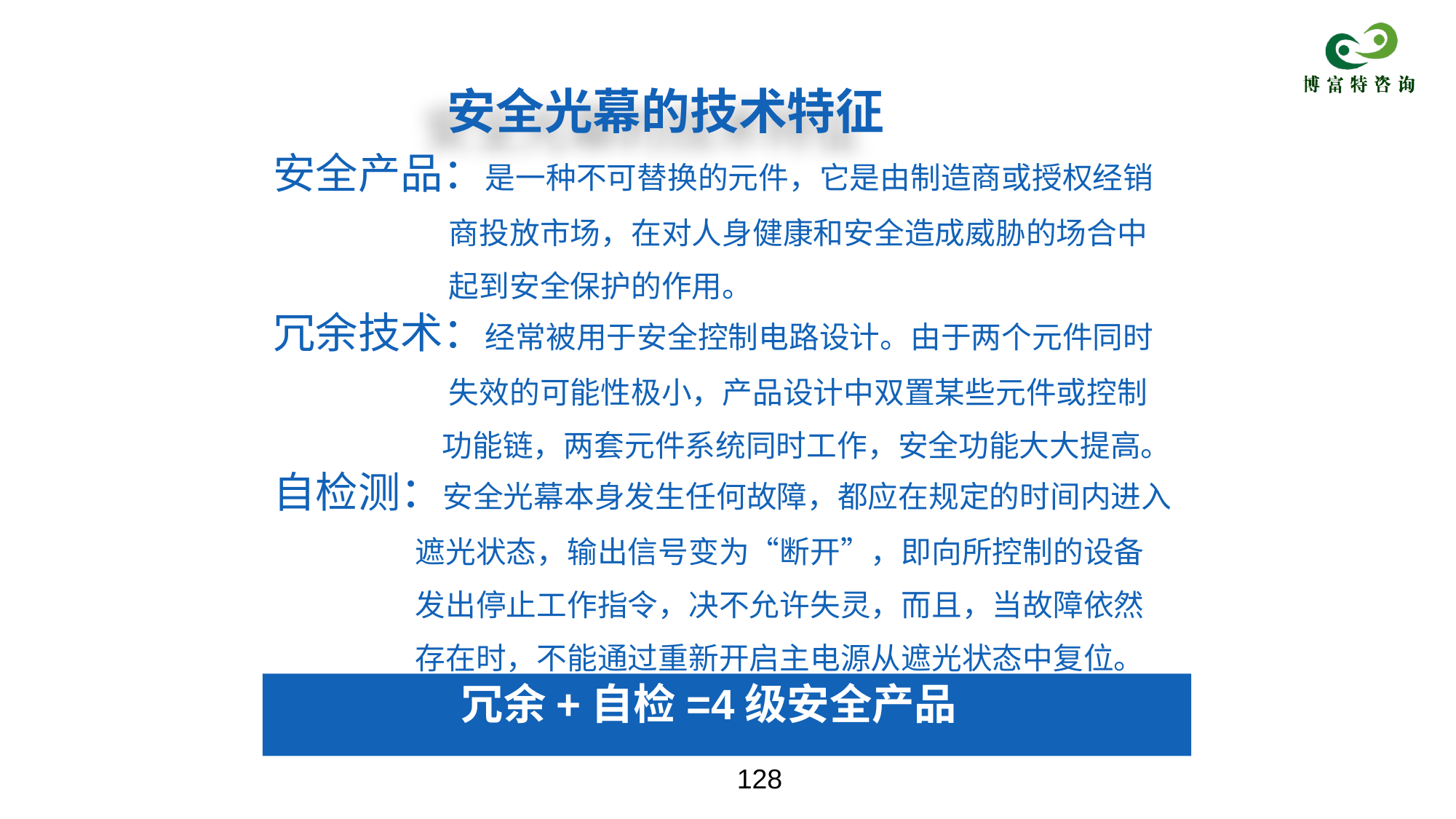

# 安全光幕的技术特征
安全产品：是一种不可替换的元件，它是由制造商或授权经销
                         商投放市场，在对人身健康和安全造成威胁的场合中
                         起到安全保护的作用。
冗余技术：经常被用于安全控制电路设计。由于两个元件同时
                         失效的可能性极小，产品设计中双置某些元件或控制
                        功能链，两套元件系统同时工作，安全功能大大提高。
自检测：安全光幕本身发生任何故障，都应在规定的时间内进入
                    遮光状态，输出信号变为“断开”，即向所控制的设备
                    发出停止工作指令，决不允许失灵，而且，当故障依然
                    存在时，不能通过重新开启主电源从遮光状态中复位。
冗余+自检=4级安全产品

128